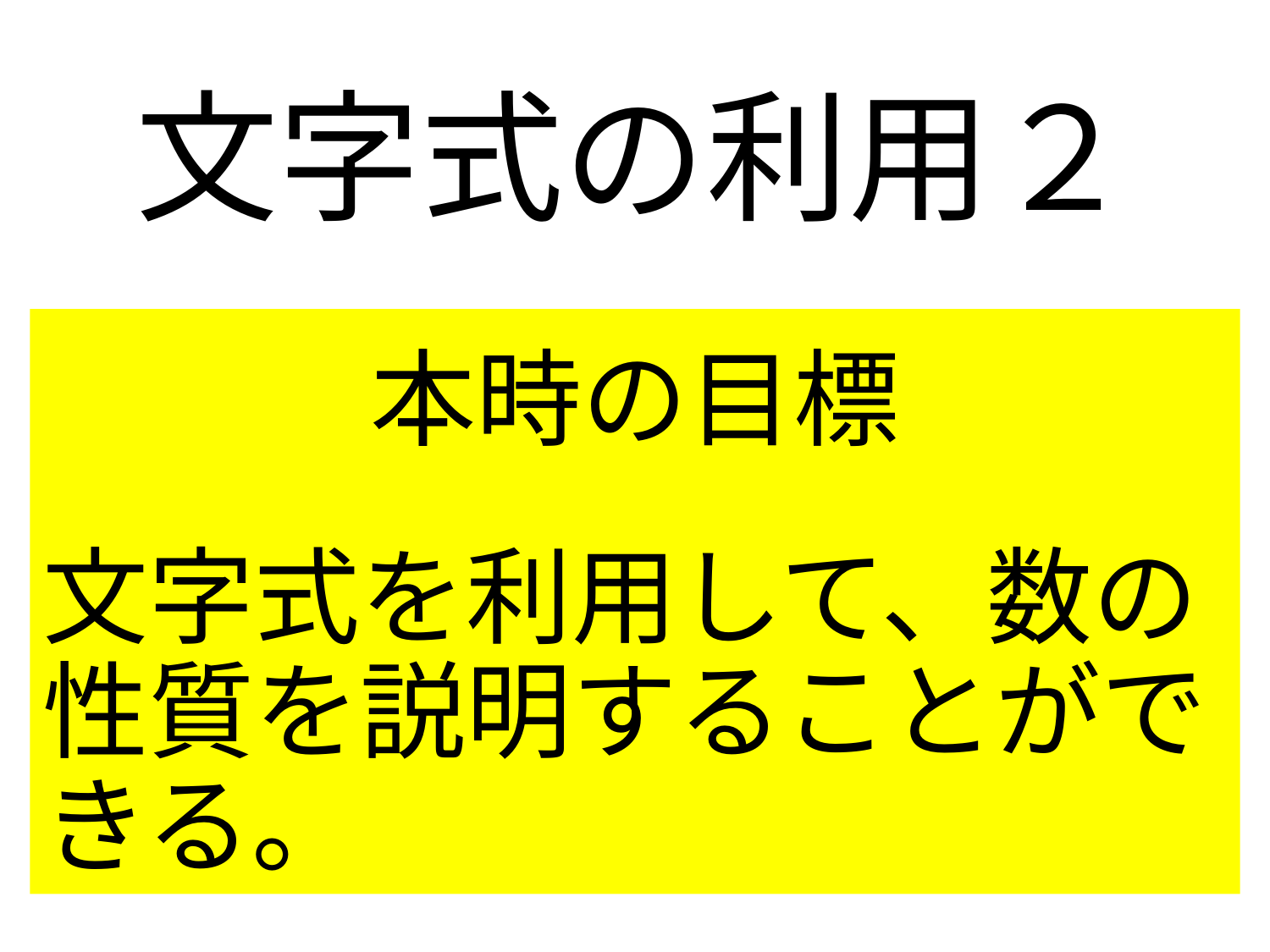

# 文字式の利用２
本時の目標

文字式を利用して、数の性質を説明することができる。